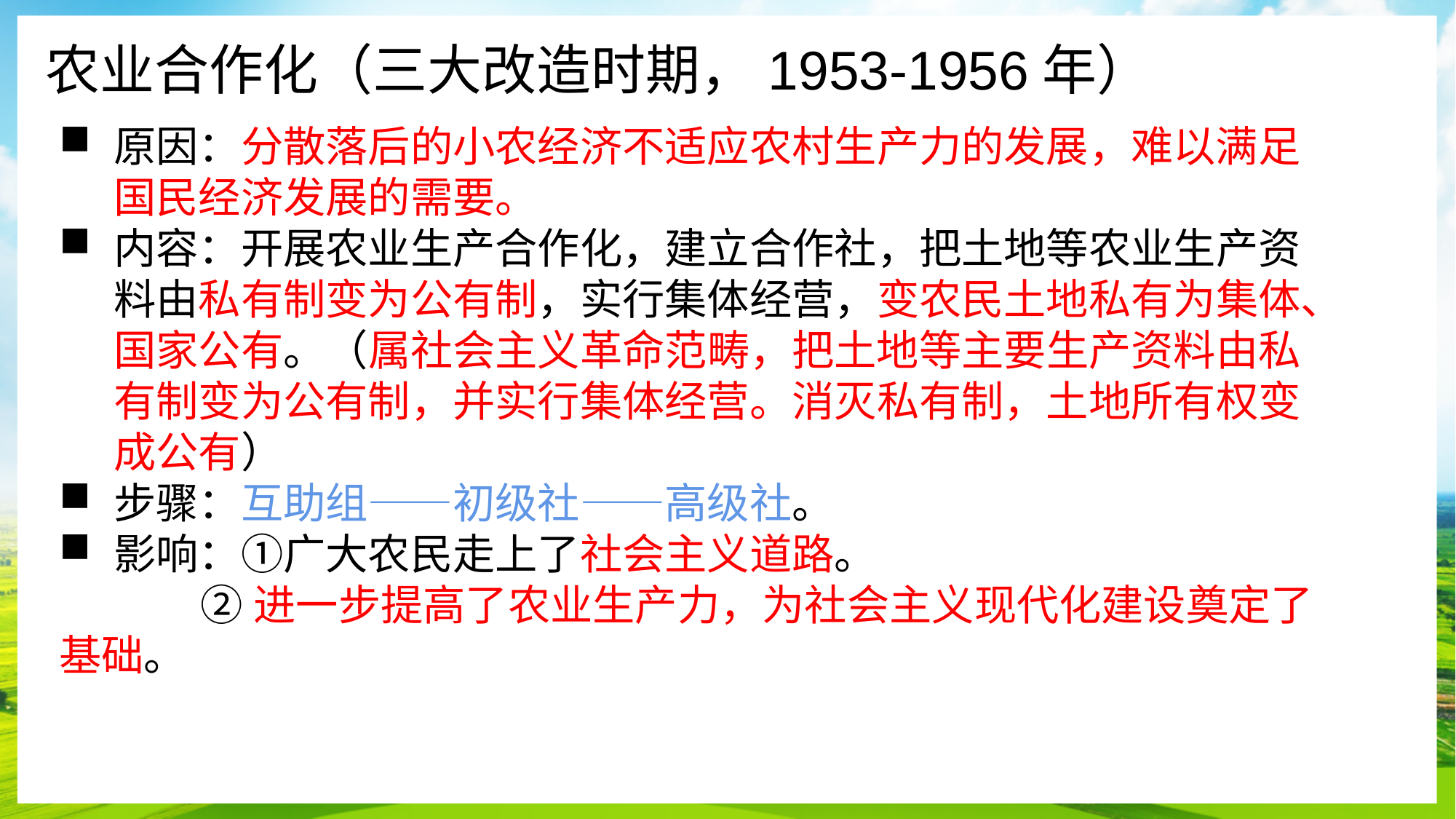

农业合作化（三大改造时期，1953-1956年）
原因：分散落后的小农经济不适应农村生产力的发展，难以满足国民经济发展的需要。
内容：开展农业生产合作化，建立合作社，把土地等农业生产资料由私有制变为公有制，实行集体经营，变农民土地私有为集体、国家公有。（属社会主义革命范畴，把土地等主要生产资料由私有制变为公有制，并实行集体经营。消灭私有制，土地所有权变成公有）
步骤：互助组——初级社——高级社。
影响：①广大农民走上了社会主义道路。
               ②进一步提高了农业生产力，为社会主义现代化建设奠定了基础。